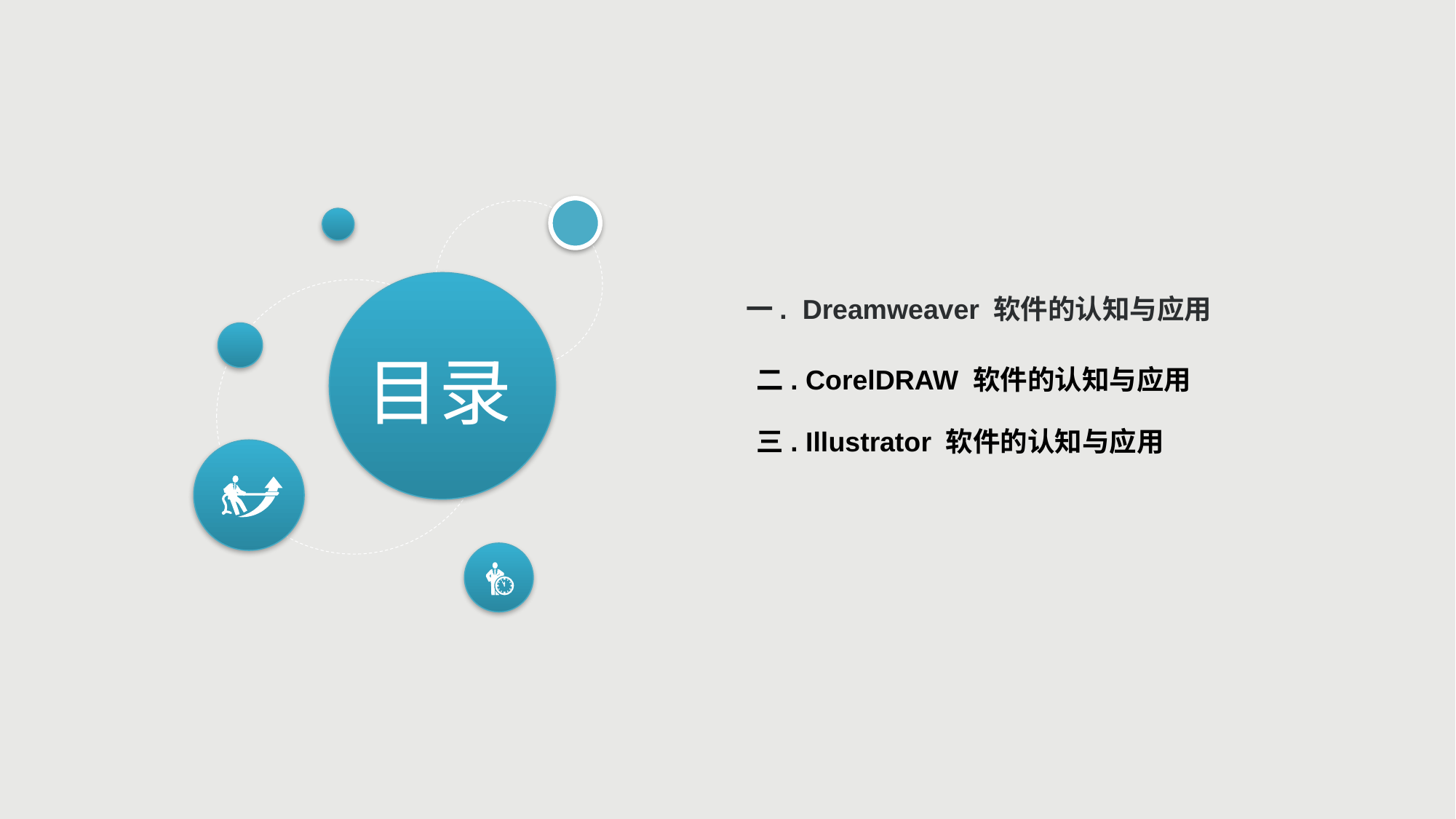

一.  Dreamweaver 软件的认知与应用

目录
二. CorelDRAW 软件的认知与应用
三. Illustrator 软件的认知与应用